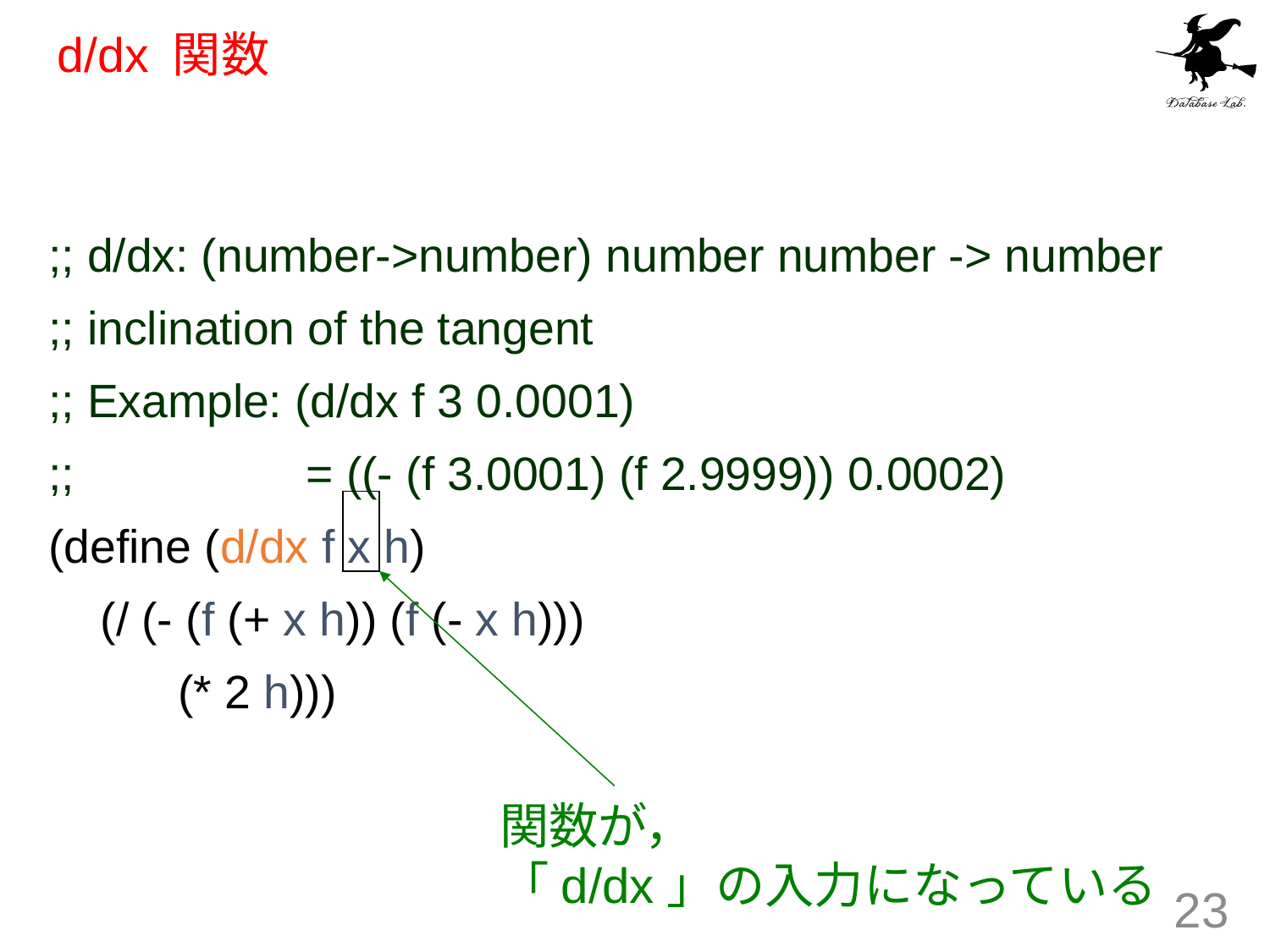

# d/dx 関数
;; d/dx: (number->number) number number -> number
;; inclination of the tangent
;; Example: (d/dx f 3 0.0001)
;;                  = ((- (f 3.0001) (f 2.9999)) 0.0002)
(define (d/dx f x h)
    (/ (- (f (+ x h)) (f (- x h)))
          (* 2 h)))

関数が，
「d/dx」の入力になっている
23